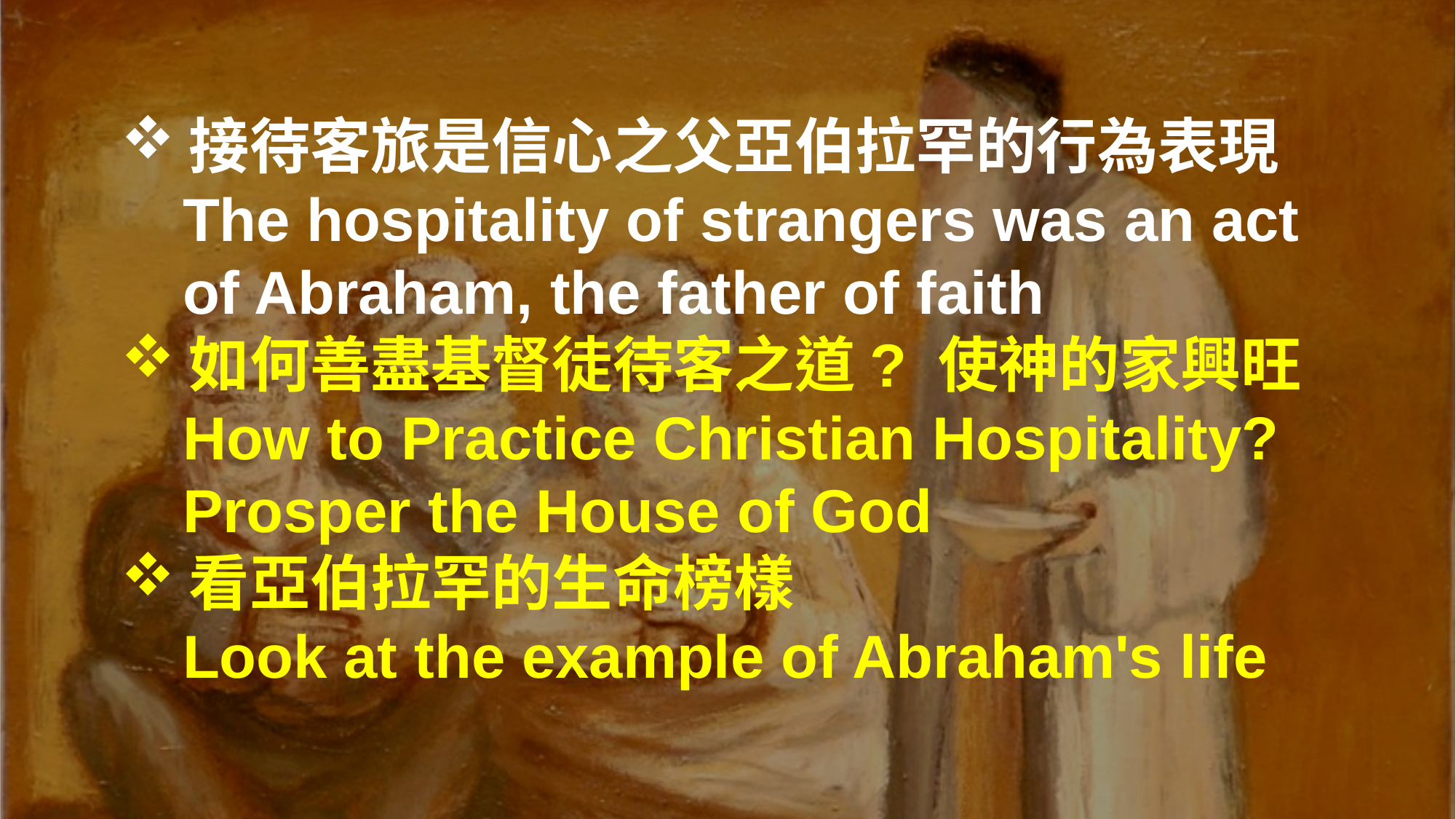

接待客旅是信心之父亞伯拉罕的行為表現
The hospitality of strangers was an act of Abraham, the father of faith
如何善盡基督徒待客之道? 使神的家興旺
How to Practice Christian Hospitality? Prosper the House of God
看亞伯拉罕的生命榜樣
Look at the example of Abraham's life